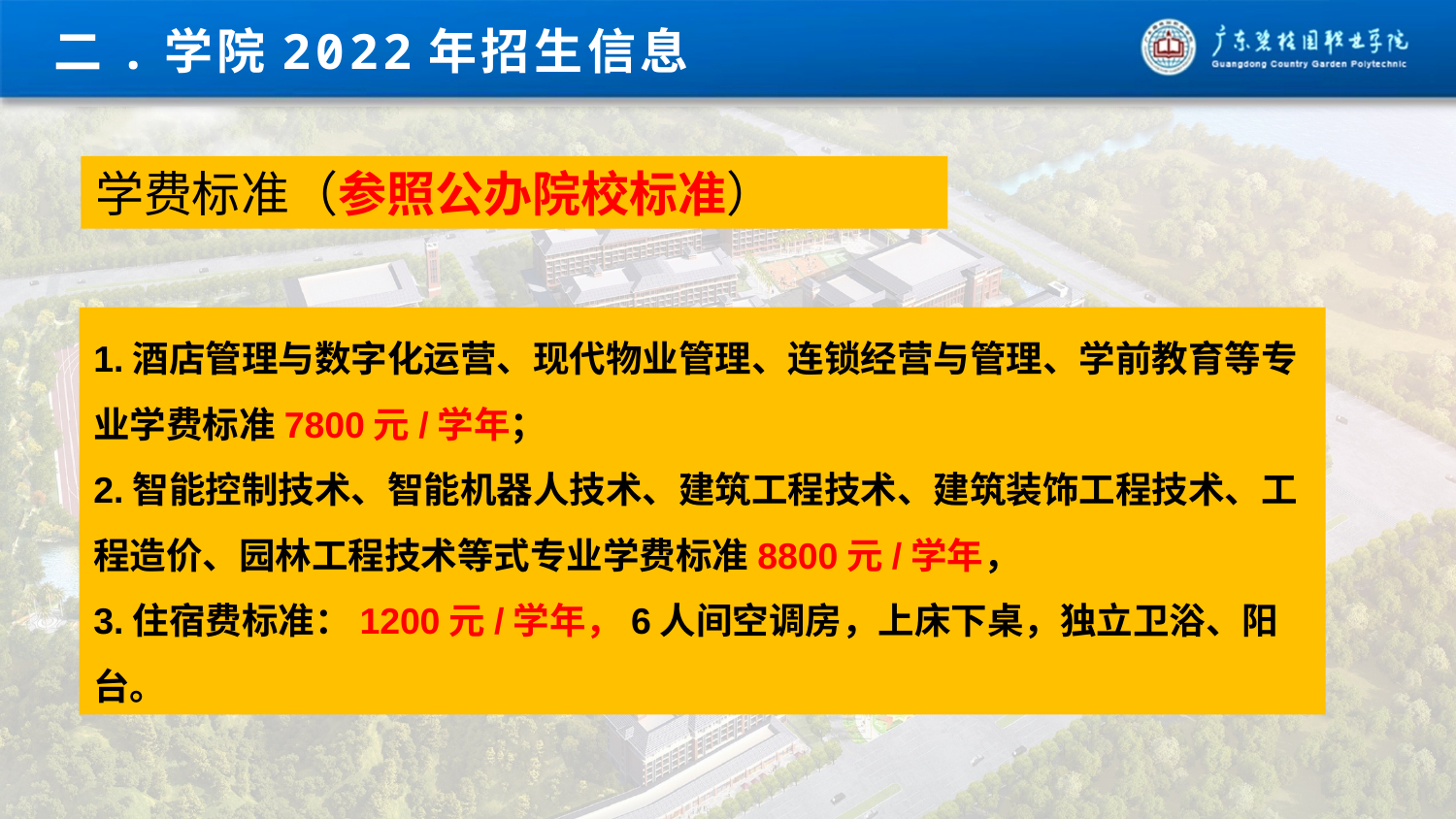

二.学院2022年招生信息
学费标准（参照公办院校标准）

1.酒店管理与数字化运营、现代物业管理、连锁经营与管理、学前教育等专业学费标准7800元/学年；
2.智能控制技术、智能机器人技术、建筑工程技术、建筑装饰工程技术、工程造价、园林工程技术等式专业学费标准8800元/学年，
3.住宿费标准：1200元/学年，6人间空调房，上床下桌，独立卫浴、阳台。